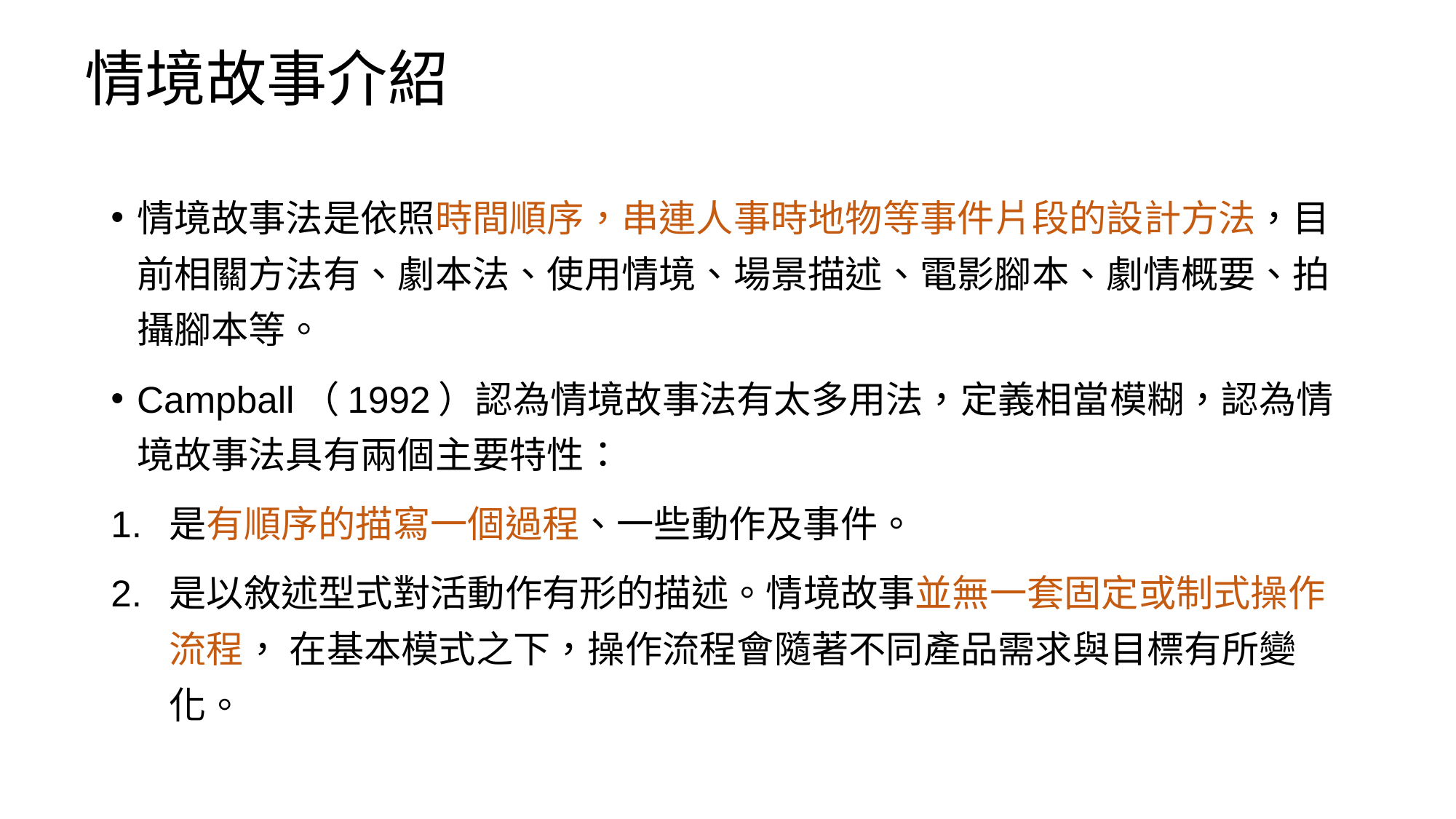

# 情境故事介紹
情境故事法是依照時間順序，串連人事時地物等事件片段的設計方法，目 前相關方法有、劇本法、使用情境、場景描述、電影腳本、劇情概要、拍攝腳本等。
Campball（1992）認為情境故事法有太多用法，定義相當模糊，認為情 境故事法具有兩個主要特性：
是有順序的描寫一個過程、一些動作及事件。
是以敘述型式對活動作有形的描述。情境故事並無一套固定或制式操作流程， 在基本模式之下，操作流程會隨著不同產品需求與目標有所變化。